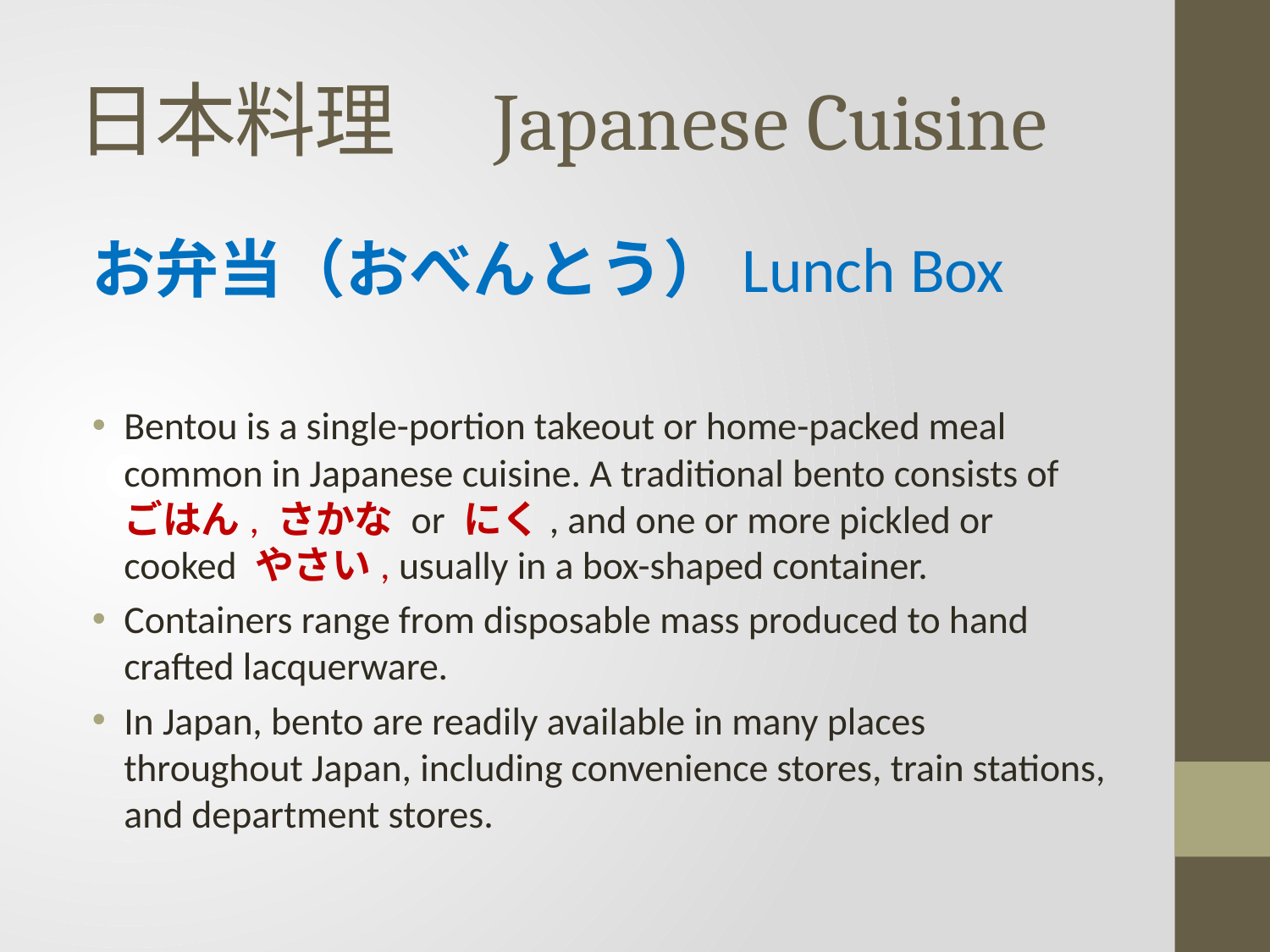

# 日本料理　Japanese Cuisine
お弁当（おべんとう）Lunch Box

Bentou is a single-portion takeout or home-packed meal common in Japanese cuisine. A traditional bento consists of ごはん, さかな or にく, and one or more pickled or cooked やさい, usually in a box-shaped container.
Containers range from disposable mass produced to hand crafted lacquerware.
In Japan, bento are readily available in many places throughout Japan, including convenience stores, train stations, and department stores.